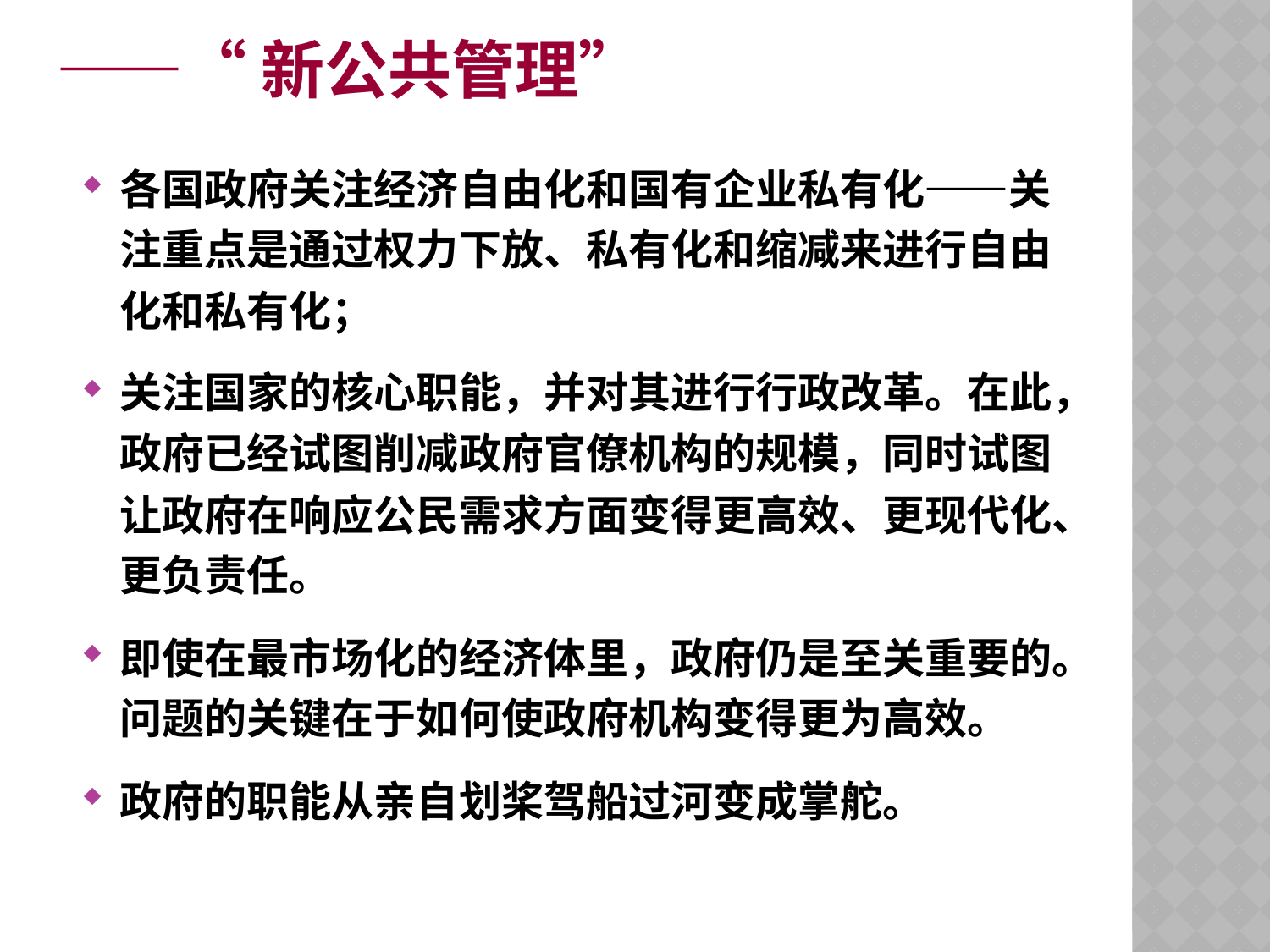

# ——“新公共管理”
各国政府关注经济自由化和国有企业私有化——关注重点是通过权力下放、私有化和缩减来进行自由化和私有化；
关注国家的核心职能，并对其进行行政改革。在此，政府已经试图削减政府官僚机构的规模，同时试图让政府在响应公民需求方面变得更高效、更现代化、更负责任。
即使在最市场化的经济体里，政府仍是至关重要的。问题的关键在于如何使政府机构变得更为高效。
政府的职能从亲自划桨驾船过河变成掌舵。